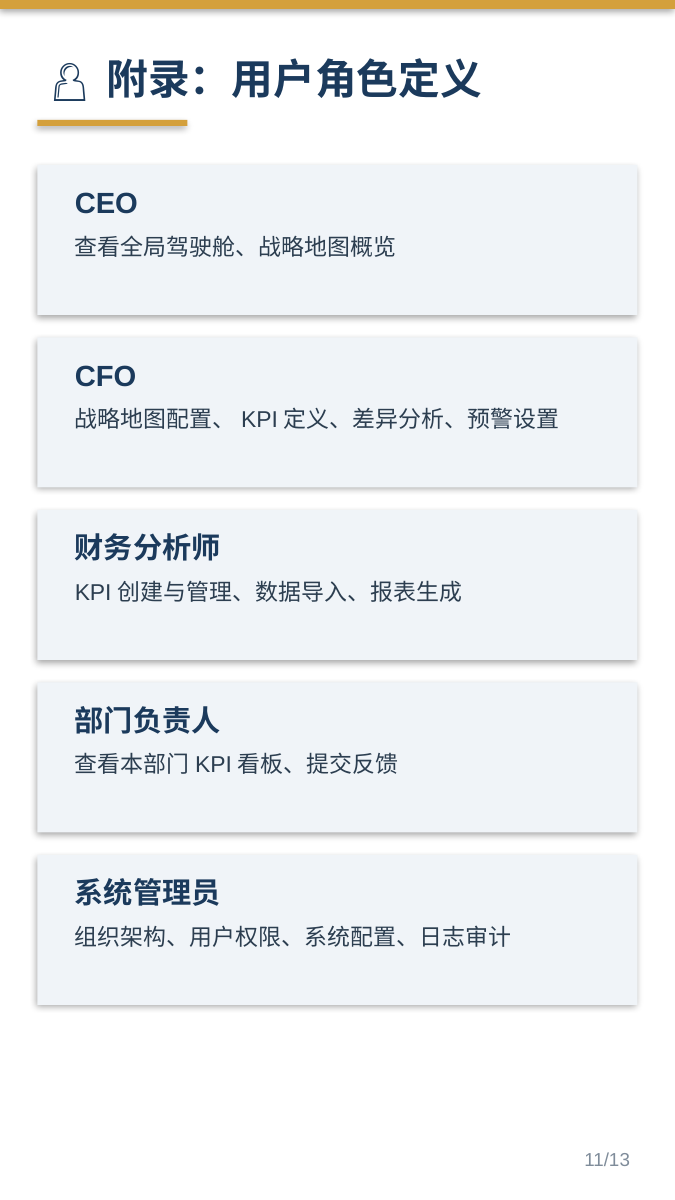

👤 附录：用户角色定义

CEO
查看全局驾驶舱、战略地图概览

CFO
战略地图配置、KPI定义、差异分析、预警设置

财务分析师
KPI创建与管理、数据导入、报表生成

部门负责人
查看本部门KPI看板、提交反馈

系统管理员
组织架构、用户权限、系统配置、日志审计
11/13